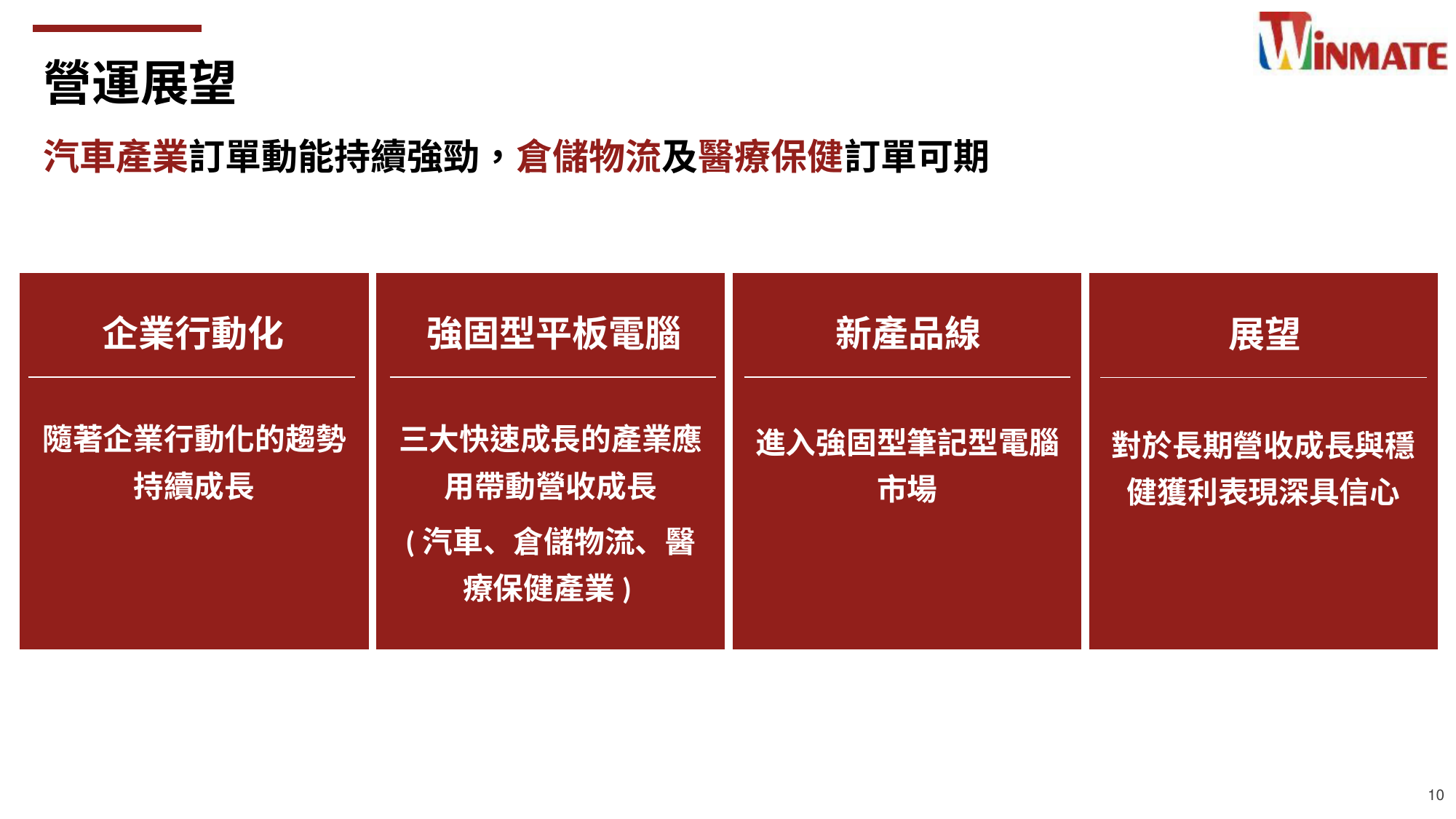

營運展望
汽車產業訂單動能持續強勁，倉儲物流及醫療保健訂單可期

企業行動化
強固型平板電腦
新產品線
展望
隨著企業行動化的趨勢持續成長
三大快速成長的產業應用帶動營收成長
(汽車、倉儲物流、醫療保健產業)
進入強固型筆記型電腦市場
對於長期營收成長與穩健獲利表現深具信心
10